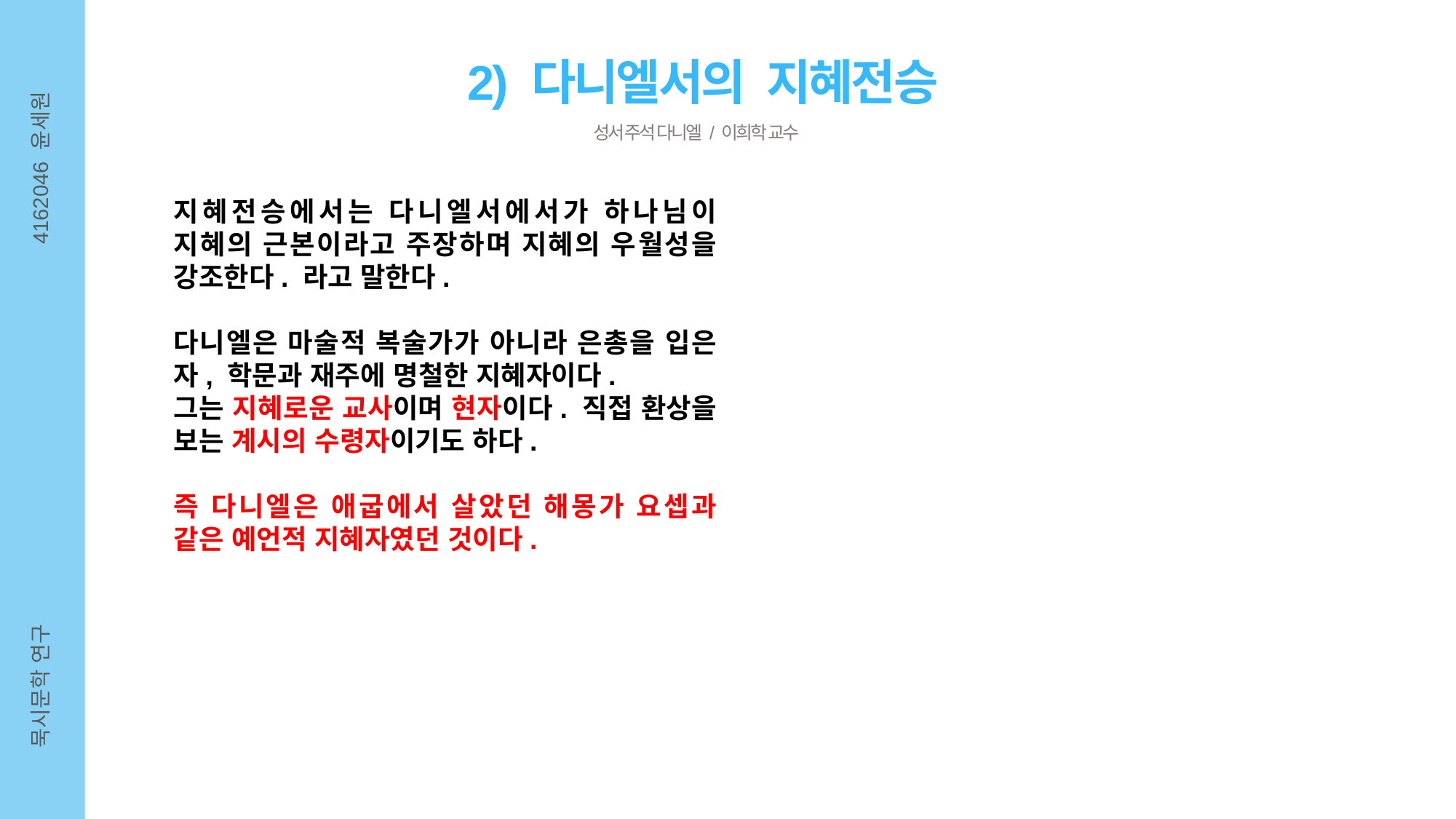

2) 다니엘서의  지혜전승
성서 주석 다니엘 / 이희학 교수
4162046 윤세원
지혜전승에서는 다니엘서에서가 하나님이 지혜의 근본이라고 주장하며 지혜의 우월성을 강조한다. 라고 말한다.

다니엘은 마술적 복술가가 아니라 은총을 입은자, 학문과 재주에 명철한 지혜자이다.
그는 지혜로운 교사이며 현자이다. 직접 환상을 보는 계시의 수령자이기도 하다.

즉 다니엘은 애굽에서 살았던 해몽가 요셉과 같은 예언적 지혜자였던 것이다.
묵시문학 연구